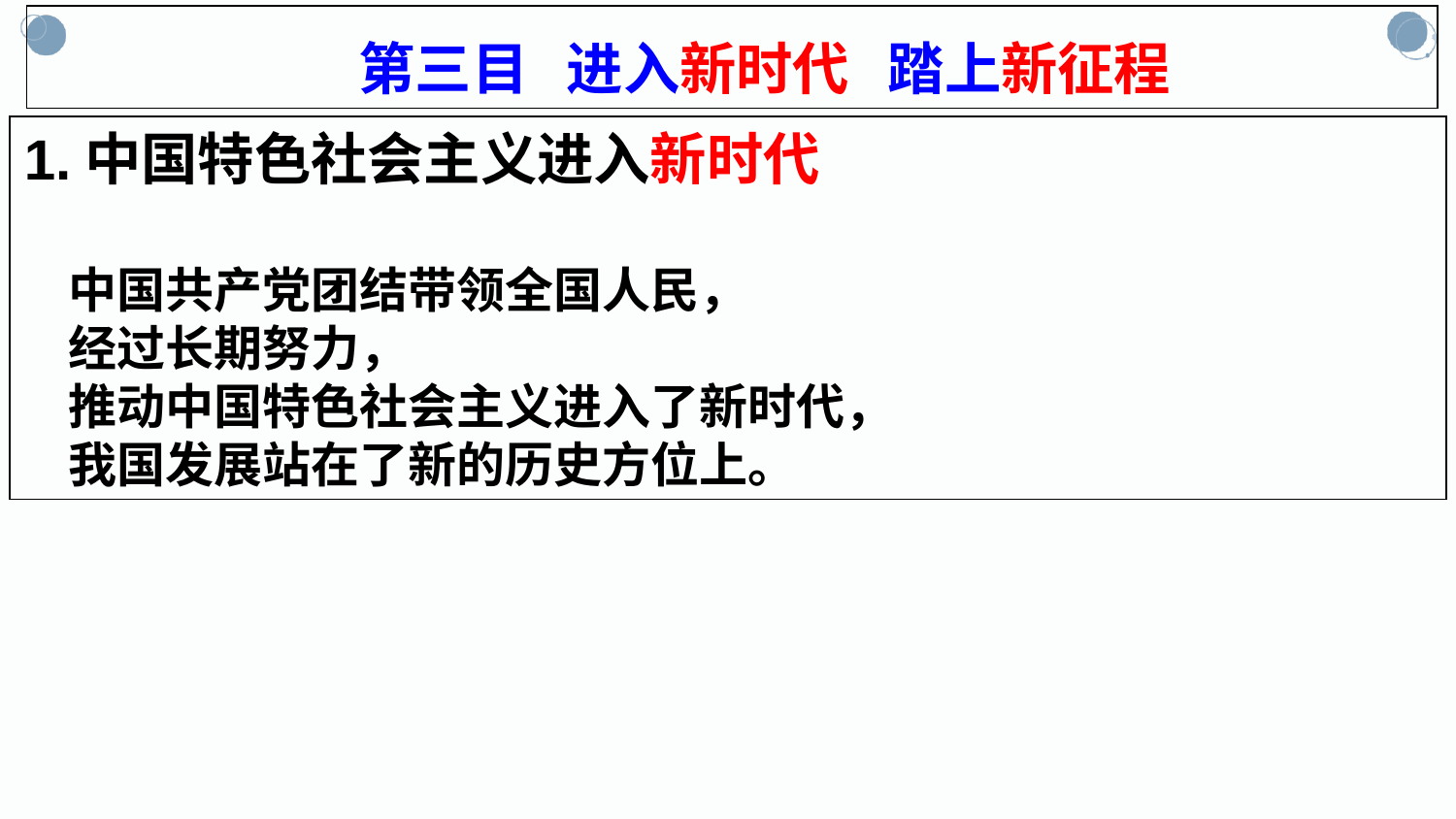

第三目   进入新时代   踏上新征程
1.中国特色社会主义进入新时代

   中国共产党团结带领全国人民，
   经过长期努力，
   推动中国特色社会主义进入了新时代，
   我国发展站在了新的历史方位上。